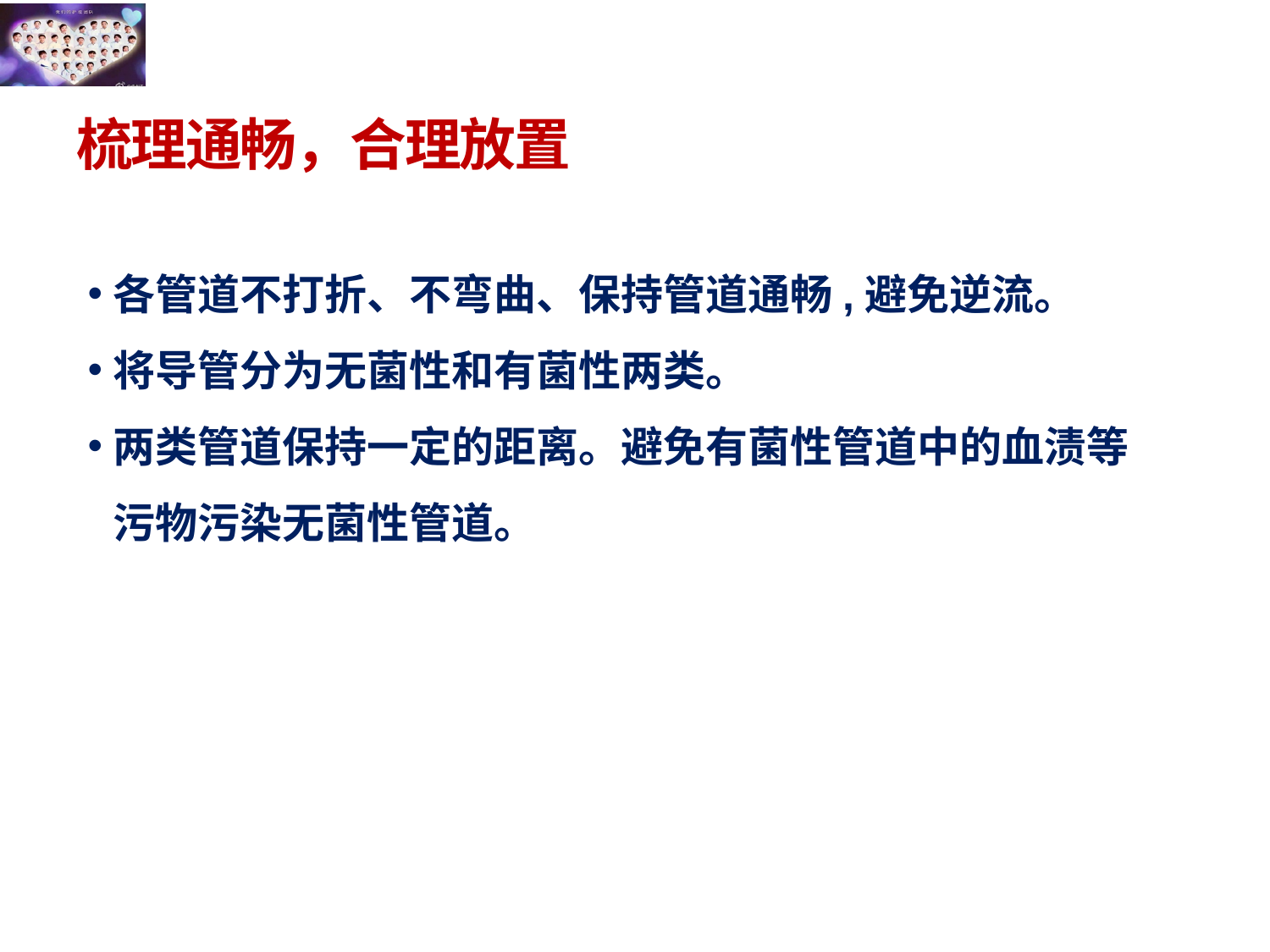

# 梳理通畅，合理放置
各管道不打折、不弯曲、保持管道通畅,避免逆流。
将导管分为无菌性和有菌性两类。
两类管道保持一定的距离。避免有菌性管道中的血渍等污物污染无菌性管道。